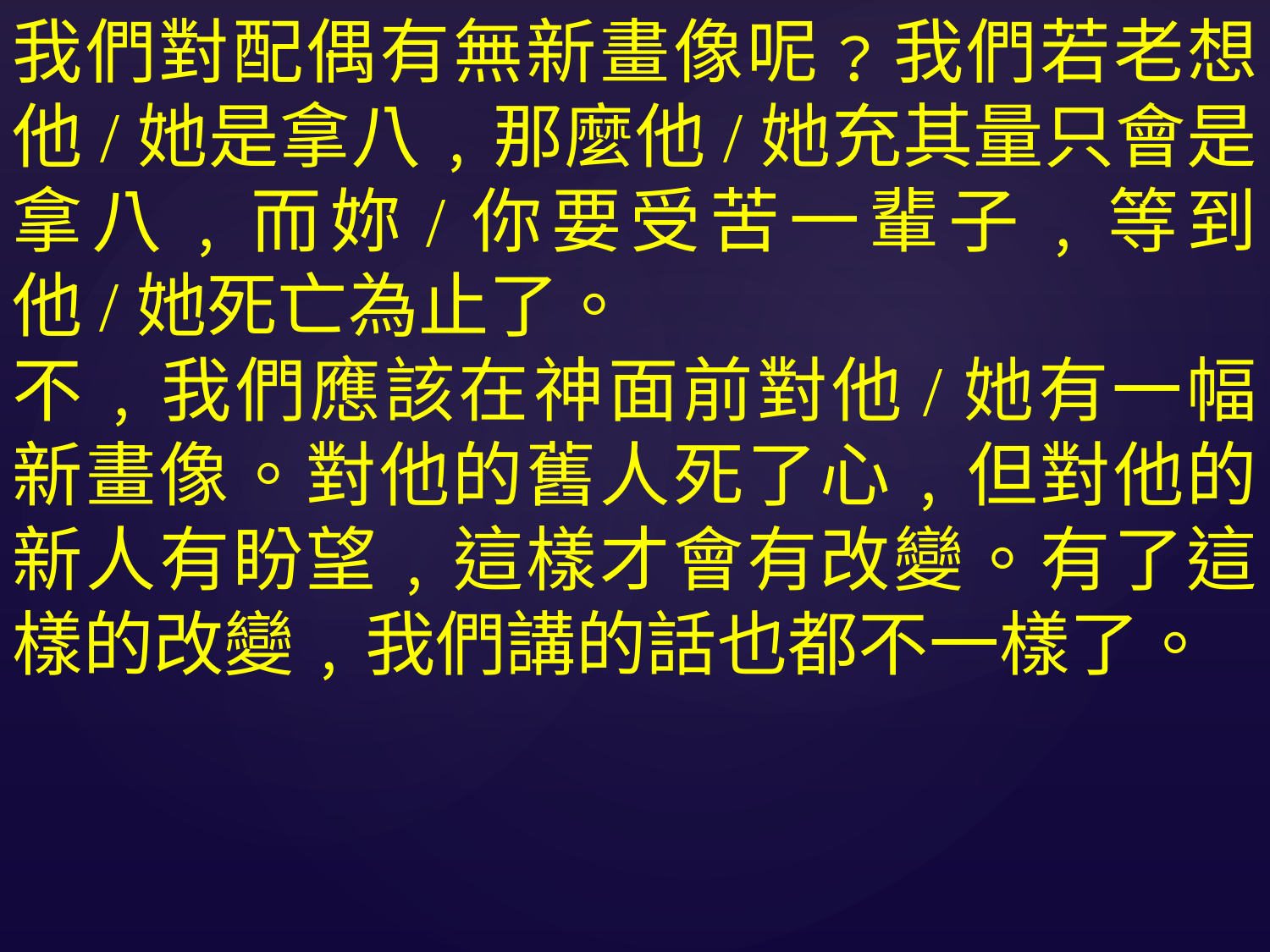

我們對配偶有無新畫像呢﹖我們若老想他/她是拿八﹐那麼他/她充其量只會是拿八﹐而妳/你要受苦一輩子﹐等到他/她死亡為止了。
不﹐我們應該在神面前對他/她有一幅新畫像。對他的舊人死了心﹐但對他的新人有盼望﹐這樣才會有改變。有了這樣的改變﹐我們講的話也都不一樣了。